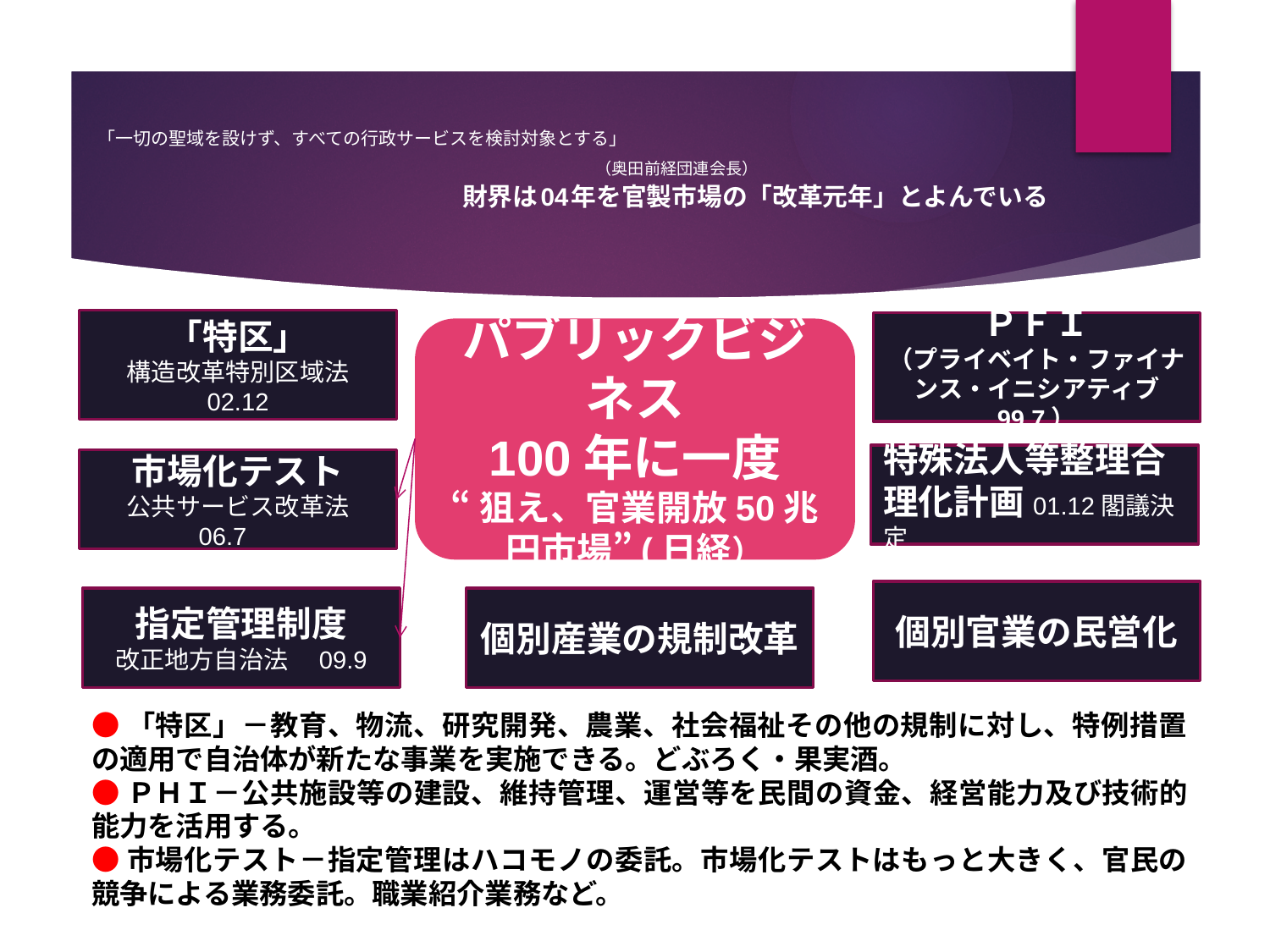

# 「一切の聖域を設けず、すべての行政サービスを検討対象とする」 　　　　　　　　　　　　　　　　　　　　　　　　　　　　（奥田前経団連会長）　　　　　　　　　　　　　　　　　　　　　　　　　　　　　　　財界は04年を官製市場の「改革元年」とよんでいる

7
「特区」
構造改革特別区域法 02.12
ＰＦＩ
（プライベイト・ファイナンス・イニシアティブ 99.7）
パブリックビジネス
100年に一度
“狙え、官業開放50兆円市場”(日経）
特殊法人等整理合理化計画01.12閣議決定
市場化テスト
公共サービス改革法 06.7
個別官業の民営化
指定管理制度
改正地方自治法　09.9
個別産業の規制改革

●「特区」－教育、物流、研究開発、農業、社会福祉その他の規制に対し、特例措置の適用で自治体が新たな事業を実施できる。どぶろく・果実酒。
●ＰＨＩ－公共施設等の建設、維持管理、運営等を民間の資金、経営能力及び技術的能力を活用する。
●市場化テスト－指定管理はハコモノの委託。市場化テストはもっと大きく、官民の競争による業務委託。職業紹介業務など。